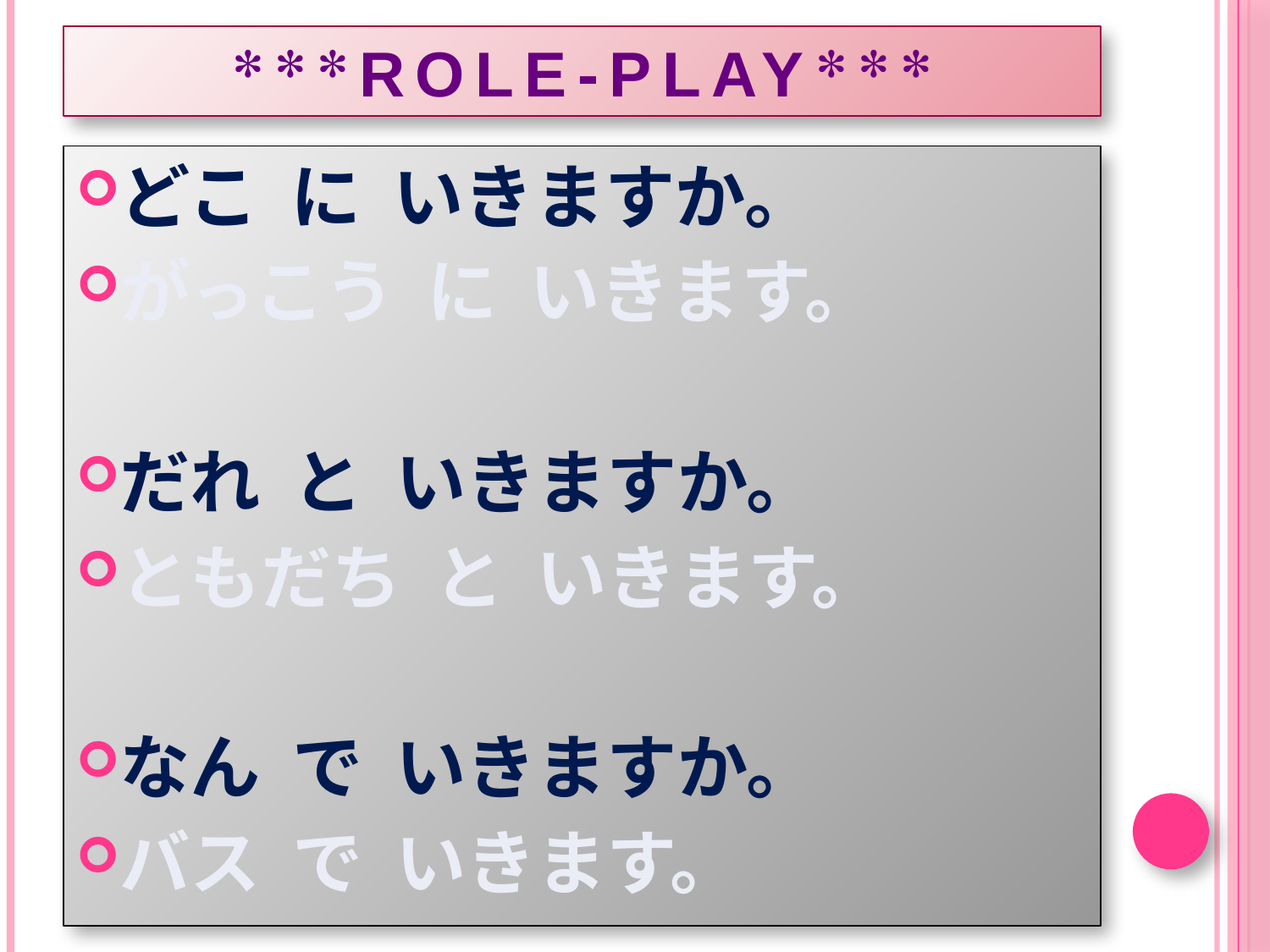

# ***ROLE-play***
どこ  に  いきますか。
がっこう  に  いきます。

だれ  と  いきますか。
ともだち  と  いきます。

なん  で  いきますか。
バス  で  いきます。